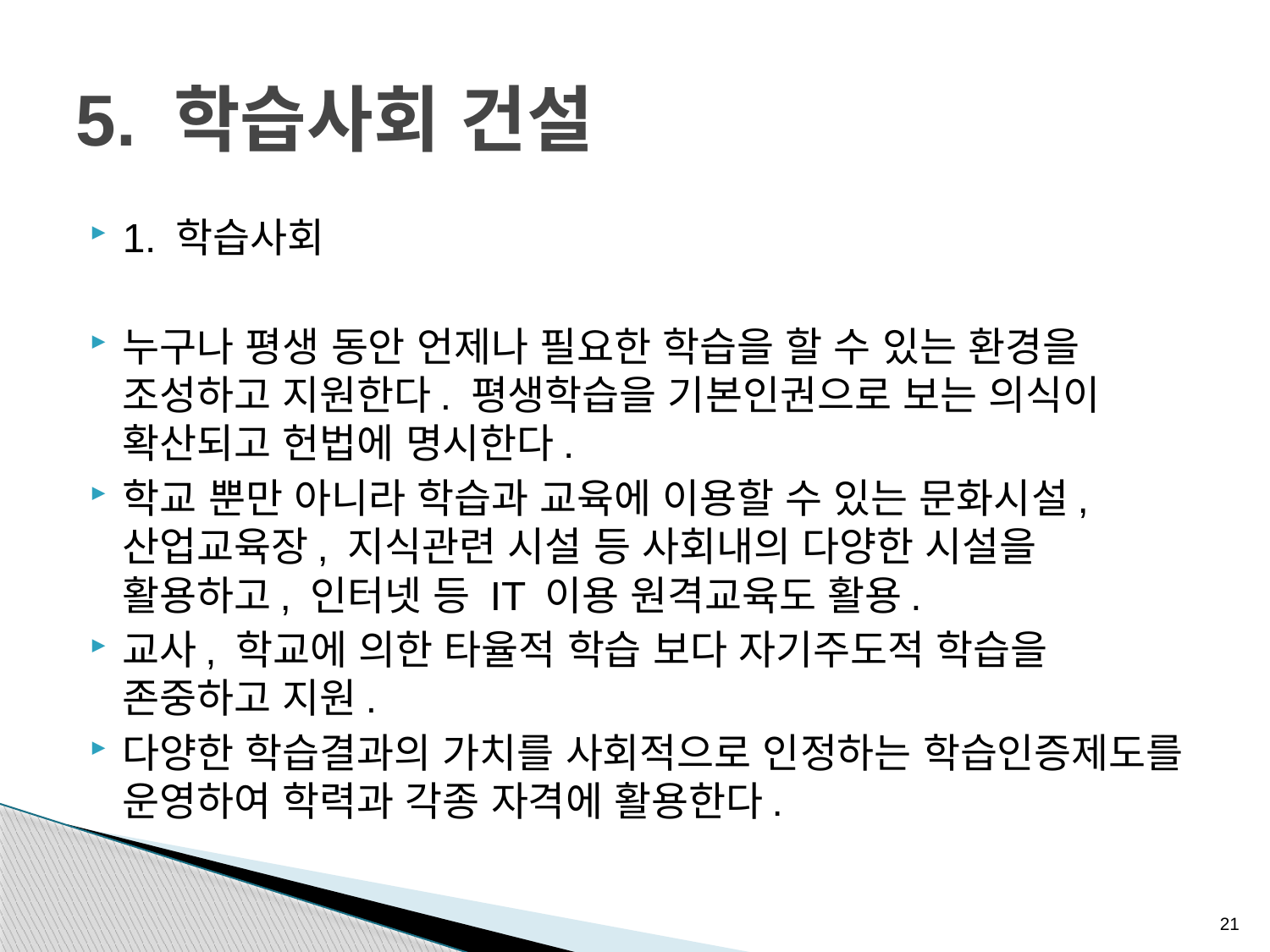

# 5. 학습사회 건설
1. 학습사회

누구나 평생 동안 언제나 필요한 학습을 할 수 있는 환경을 조성하고 지원한다. 평생학습을 기본인권으로 보는 의식이 확산되고 헌법에 명시한다.
학교 뿐만 아니라 학습과 교육에 이용할 수 있는 문화시설, 산업교육장, 지식관련 시설 등 사회내의 다양한 시설을 활용하고, 인터넷 등 IT 이용 원격교육도 활용.
교사, 학교에 의한 타율적 학습 보다 자기주도적 학습을 존중하고 지원.
다양한 학습결과의 가치를 사회적으로 인정하는 학습인증제도를 운영하여 학력과 각종 자격에 활용한다.

21